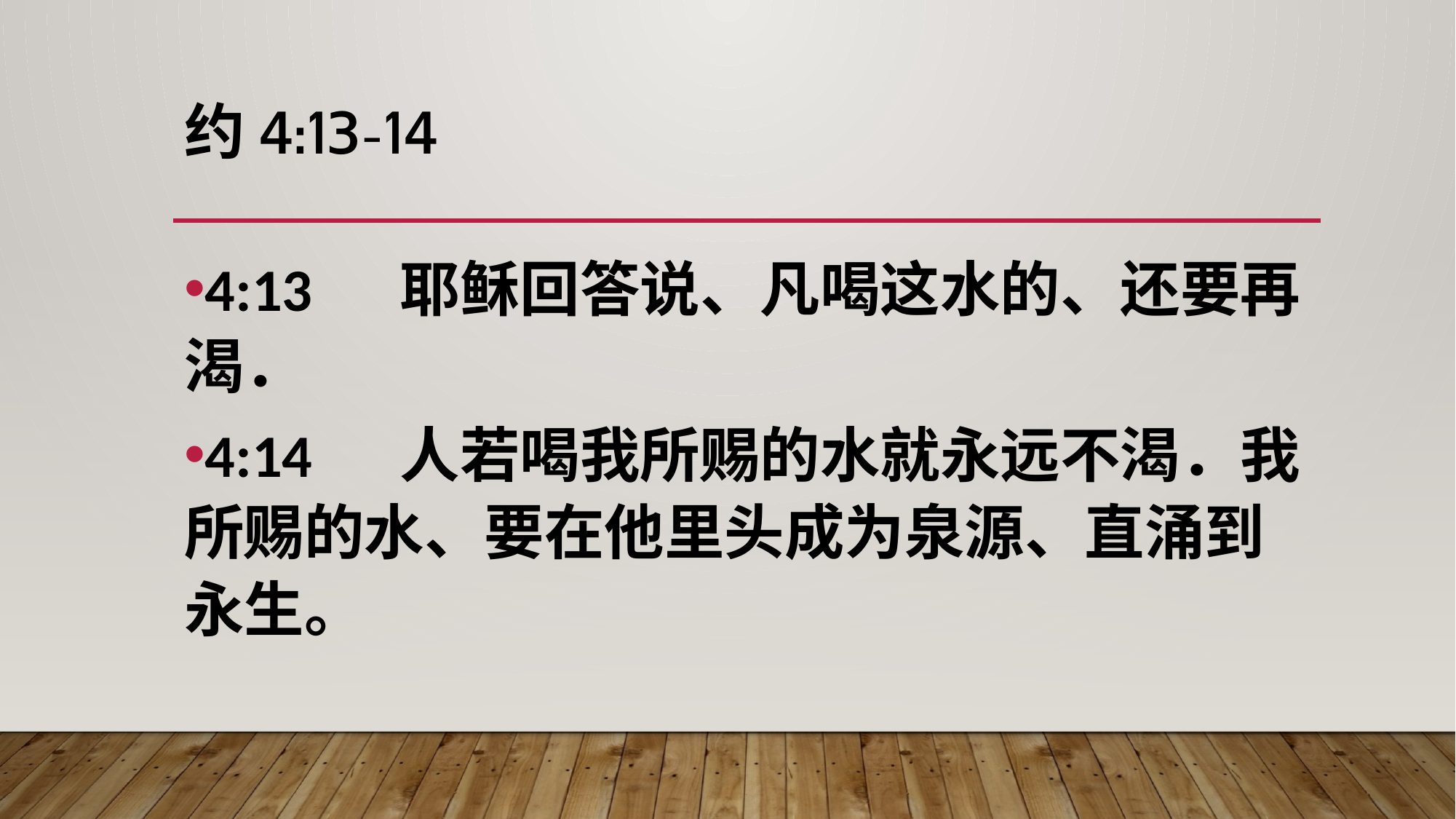

# 约4:13-14
4:13	耶稣回答说、凡喝这水的、还要再渴．
4:14	人若喝我所赐的水就永远不渴．我所赐的水、要在他里头成为泉源、直涌到永生。